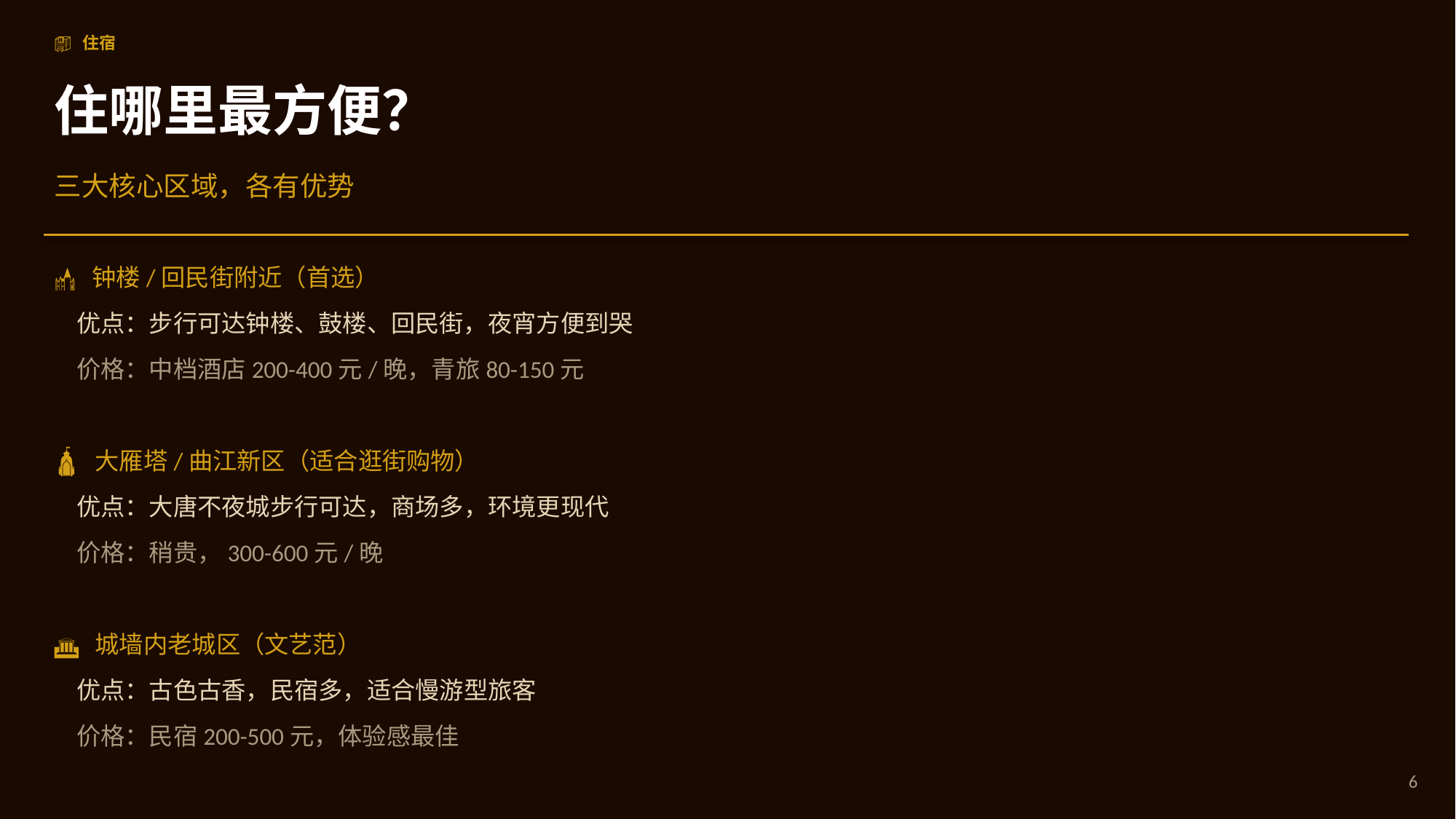

🏨  住宿
住哪里最方便？
三大核心区域，各有优势
🏰  钟楼/回民街附近（首选）
   优点：步行可达钟楼、鼓楼、回民街，夜宵方便到哭
   价格：中档酒店200-400元/晚，青旅80-150元

🛕  大雁塔/曲江新区（适合逛街购物）
   优点：大唐不夜城步行可达，商场多，环境更现代
   价格：稍贵，300-600元/晚

🏛  城墙内老城区（文艺范）
   优点：古色古香，民宿多，适合慢游型旅客
   价格：民宿200-500元，体验感最佳
6